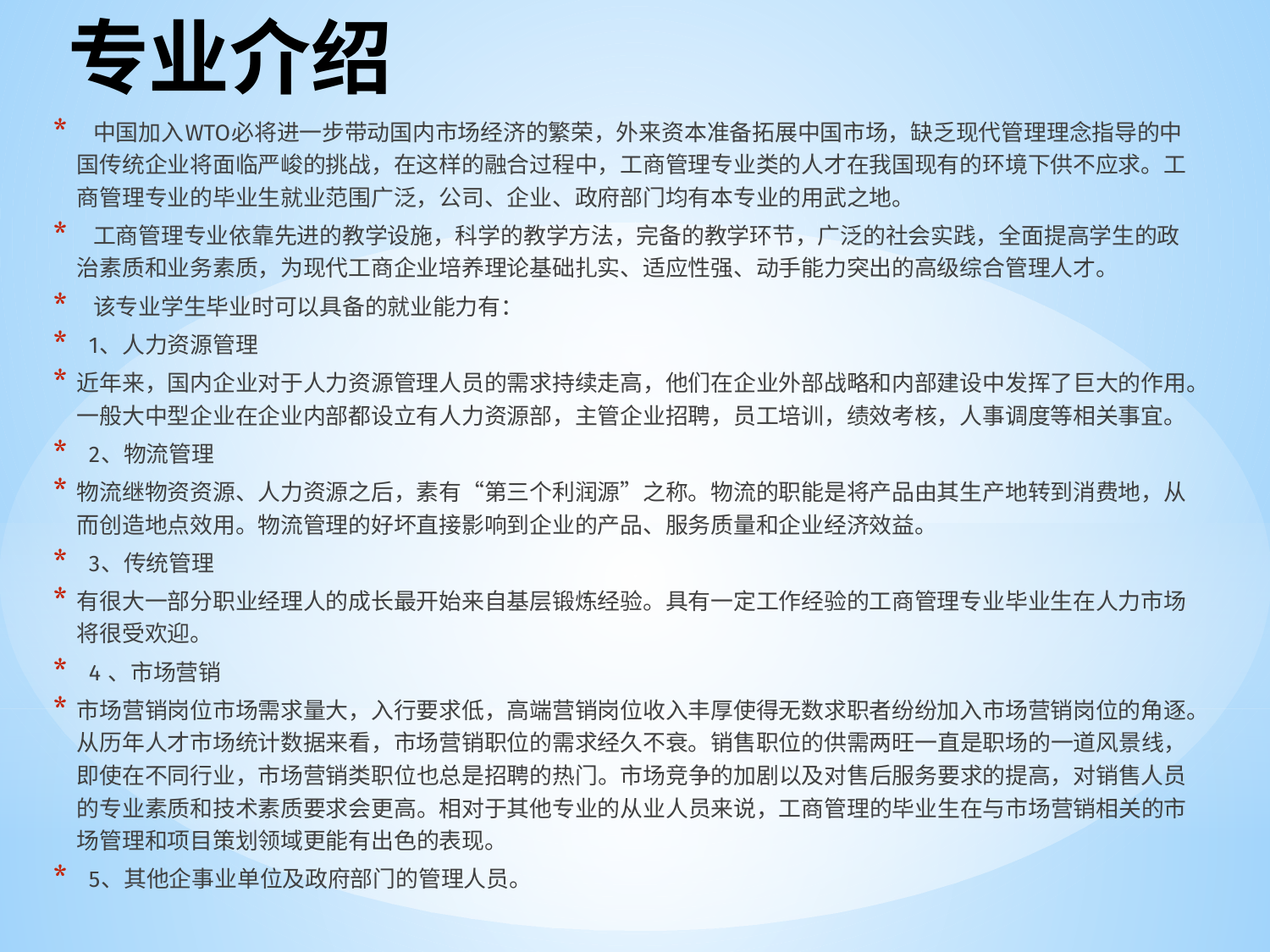

# 专业介绍
   中国加入WTO必将进一步带动国内市场经济的繁荣，外来资本准备拓展中国市场，缺乏现代管理理念指导的中国传统企业将面临严峻的挑战，在这样的融合过程中，工商管理专业类的人才在我国现有的环境下供不应求。工商管理专业的毕业生就业范围广泛，公司、企业、政府部门均有本专业的用武之地。
   工商管理专业依靠先进的教学设施，科学的教学方法，完备的教学环节，广泛的社会实践，全面提高学生的政治素质和业务素质，为现代工商企业培养理论基础扎实、适应性强、动手能力突出的高级综合管理人才。
   该专业学生毕业时可以具备的就业能力有：
  1、人力资源管理
近年来，国内企业对于人力资源管理人员的需求持续走高，他们在企业外部战略和内部建设中发挥了巨大的作用。一般大中型企业在企业内部都设立有人力资源部，主管企业招聘，员工培训，绩效考核，人事调度等相关事宜。
  2、物流管理
物流继物资资源、人力资源之后，素有“第三个利润源”之称。物流的职能是将产品由其生产地转到消费地，从而创造地点效用。物流管理的好坏直接影响到企业的产品、服务质量和企业经济效益。
  3、传统管理
有很大一部分职业经理人的成长最开始来自基层锻炼经验。具有一定工作经验的工商管理专业毕业生在人力市场将很受欢迎。
  4 、市场营销
市场营销岗位市场需求量大，入行要求低，高端营销岗位收入丰厚使得无数求职者纷纷加入市场营销岗位的角逐。从历年人才市场统计数据来看，市场营销职位的需求经久不衰。销售职位的供需两旺一直是职场的一道风景线，即使在不同行业，市场营销类职位也总是招聘的热门。市场竞争的加剧以及对售后服务要求的提高，对销售人员的专业素质和技术素质要求会更高。相对于其他专业的从业人员来说，工商管理的毕业生在与市场营销相关的市场管理和项目策划领域更能有出色的表现。
  5、其他企事业单位及政府部门的管理人员。